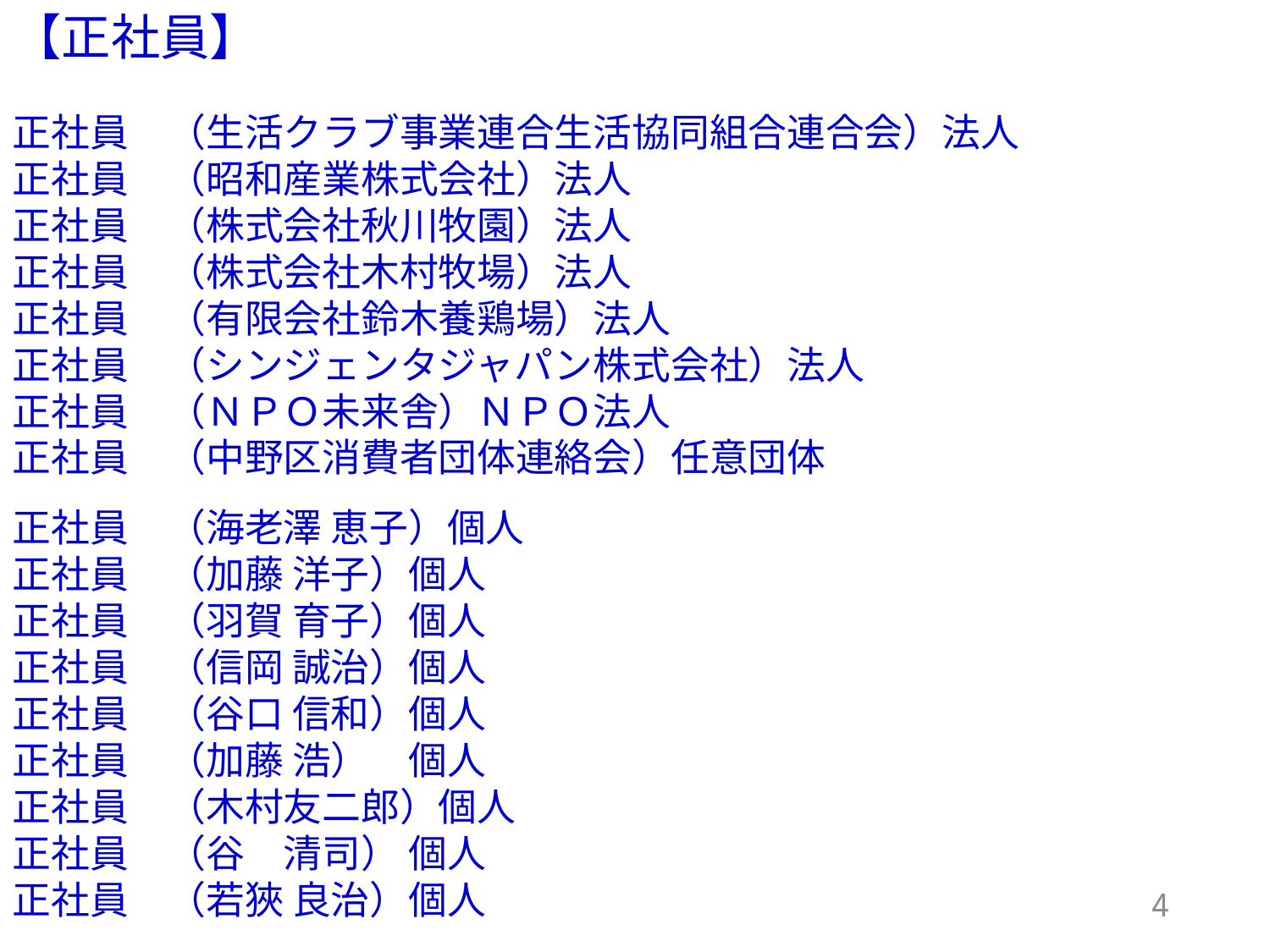

【正社員】

正社員　（生活クラブ事業連合生活協同組合連合会）法人
正社員　（昭和産業株式会社）法人
正社員　（株式会社秋川牧園）法人
正社員　（株式会社木村牧場）法人
正社員　（有限会社鈴木養鶏場）法人
正社員　（シンジェンタジャパン株式会社）法人
正社員　（ＮＰＯ未来舎）ＮＰＯ法人
正社員　（中野区消費者団体連絡会）任意団体

正社員　（海老澤 恵子）個人
正社員　（加藤 洋子）個人
正社員　（羽賀 育子）個人
正社員　（信岡 誠治）個人
正社員　（谷口 信和）個人
正社員　（加藤 浩）　個人
正社員　（木村友二郎）個人
正社員　（谷　清司） 個人
正社員　（若狹 良治）個人
4